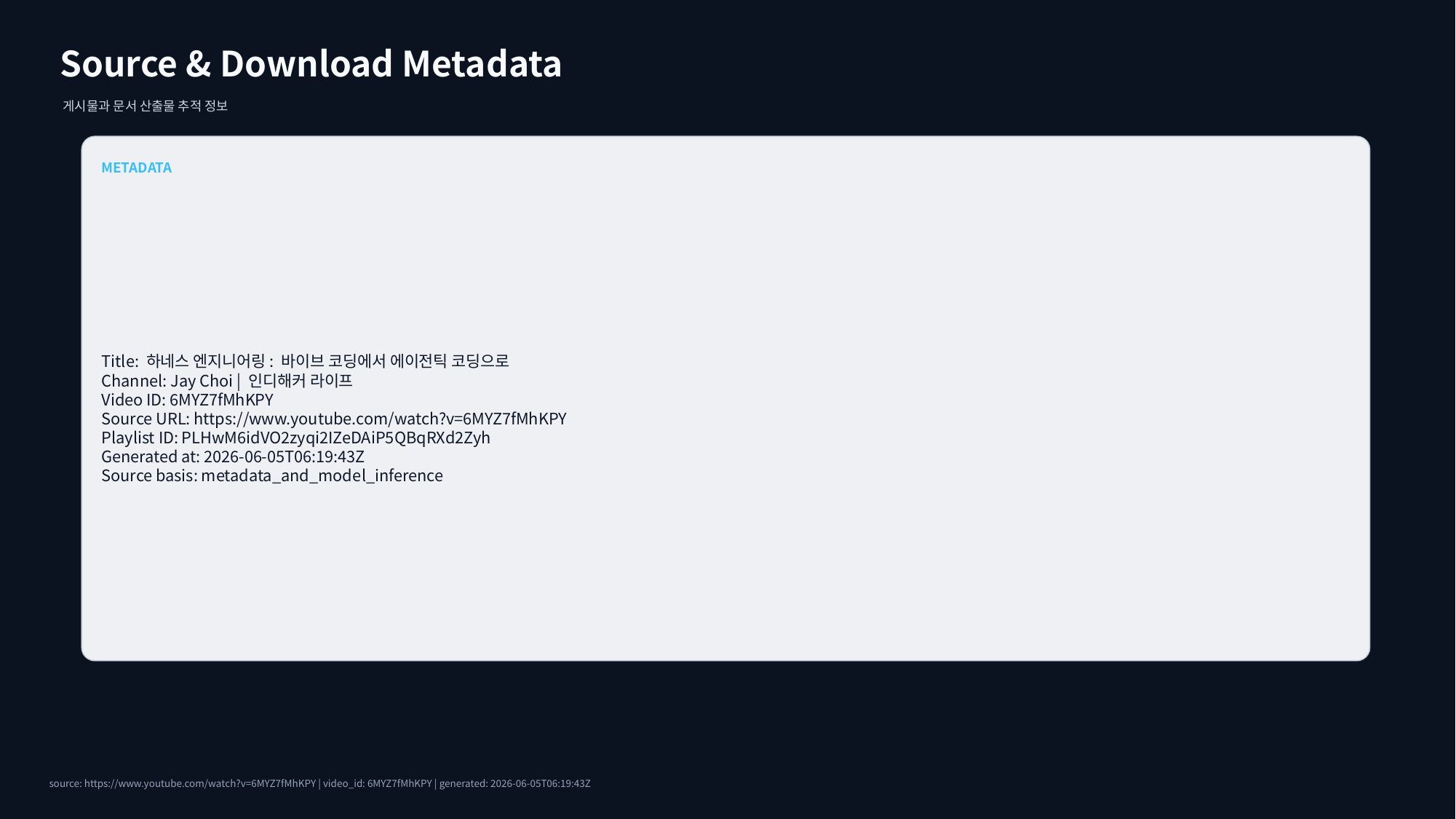

Source & Download Metadata
게시물과 문서 산출물 추적 정보

METADATA
Title: 하네스 엔지니어링: 바이브 코딩에서 에이전틱 코딩으로
Channel: Jay Choi | 인디해커 라이프
Video ID: 6MYZ7fMhKPY
Source URL: https://www.youtube.com/watch?v=6MYZ7fMhKPY
Playlist ID: PLHwM6idVO2zyqi2IZeDAiP5QBqRXd2Zyh
Generated at: 2026-06-05T06:19:43Z
Source basis: metadata_and_model_inference
source: https://www.youtube.com/watch?v=6MYZ7fMhKPY | video_id: 6MYZ7fMhKPY | generated: 2026-06-05T06:19:43Z